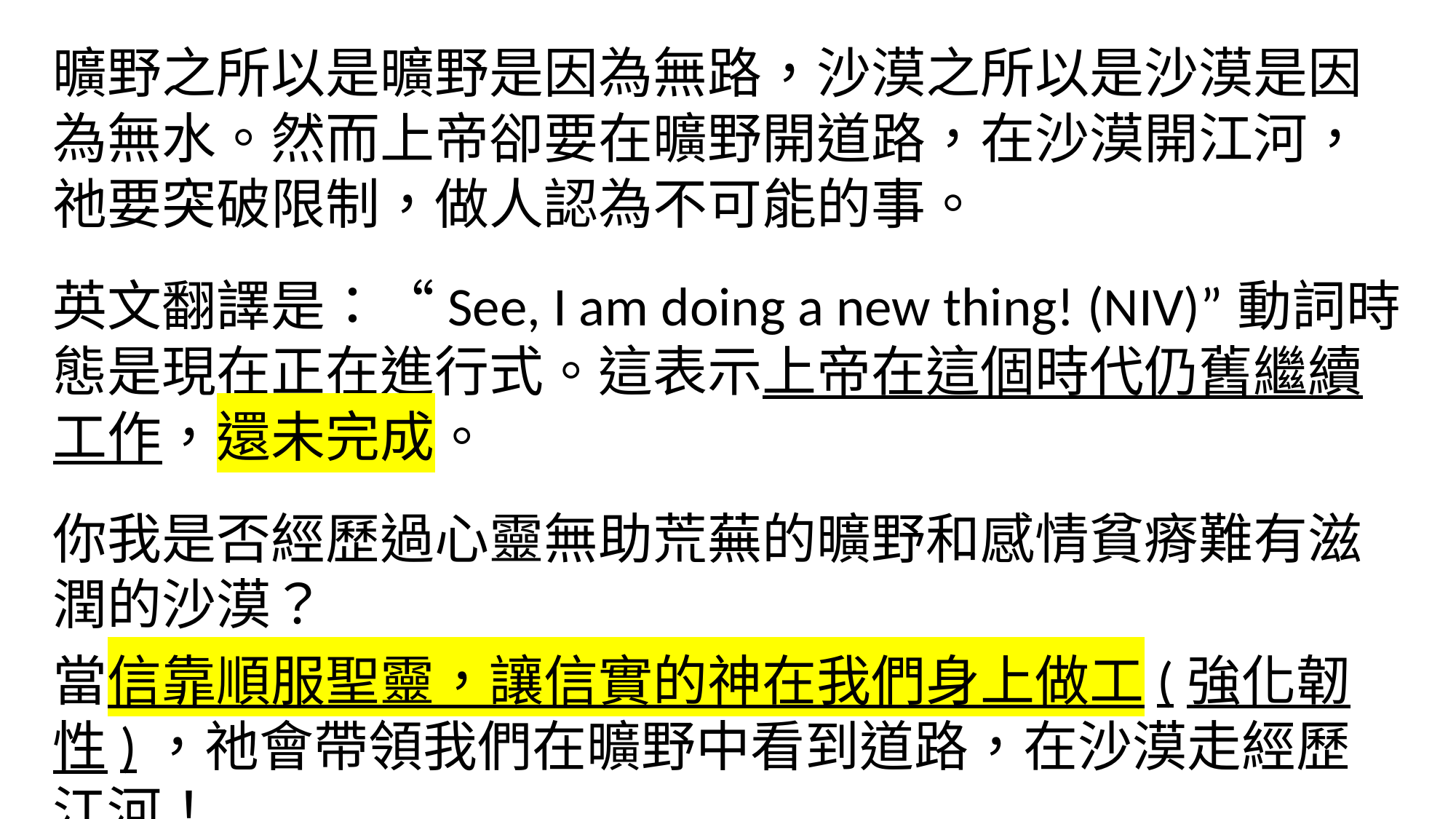

曠野之所以是曠野是因為無路，沙漠之所以是沙漠是因為無水。然而上帝卻要在曠野開道路，在沙漠開江河，祂要突破限制，做人認為不可能的事。

英文翻譯是：“See, I am doing a new thing! (NIV)”動詞時態是現在正在進行式。這表示上帝在這個時代仍舊繼續工作，還未完成。

你我是否經歷過心靈無助荒蕪的曠野和感情貧瘠難有滋潤的沙漠？
當信靠順服聖靈，讓信實的神在我們身上做工(強化韌性)，祂會帶領我們在曠野中看到道路，在沙漠走經歷江河！